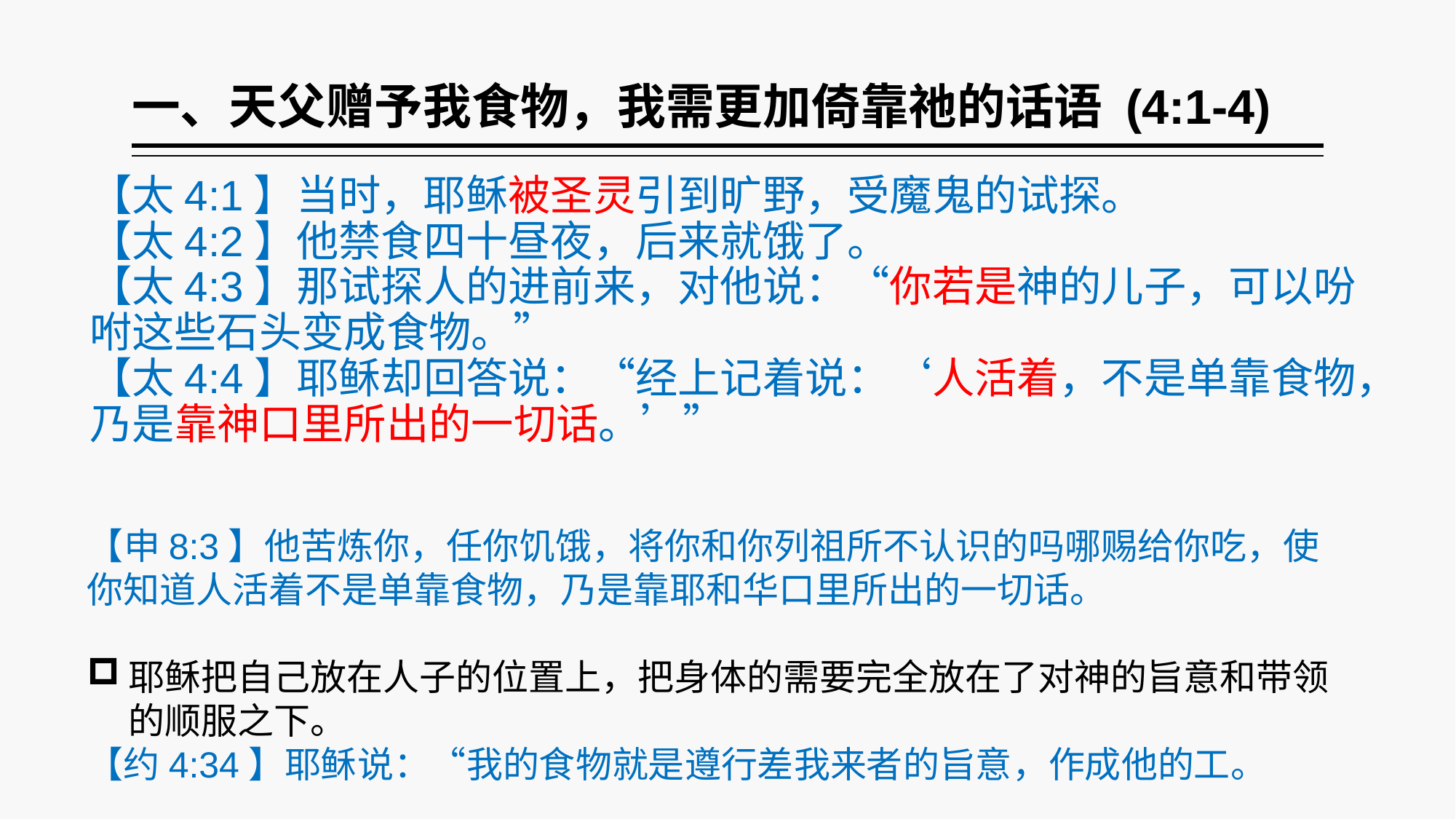

# 一、天父赠予我食物，我需更加倚靠祂的话语 (4:1-4)
【太4:1】当时，耶稣被圣灵引到旷野，受魔鬼的试探。
【太4:2】他禁食四十昼夜，后来就饿了。
【太4:3】那试探人的进前来，对他说：“你若是神的儿子，可以吩咐这些石头变成食物。”
【太4:4】耶稣却回答说：“经上记着说：‘人活着，不是单靠食物，乃是靠神口里所出的一切话。’”
【申8:3】他苦炼你，任你饥饿，将你和你列祖所不认识的吗哪赐给你吃，使你知道人活着不是单靠食物，乃是靠耶和华口里所出的一切话。
耶稣把自己放在人子的位置上，把身体的需要完全放在了对神的旨意和带领的顺服之下。
【约4:34】耶稣说：“我的食物就是遵行差我来者的旨意，作成他的工。